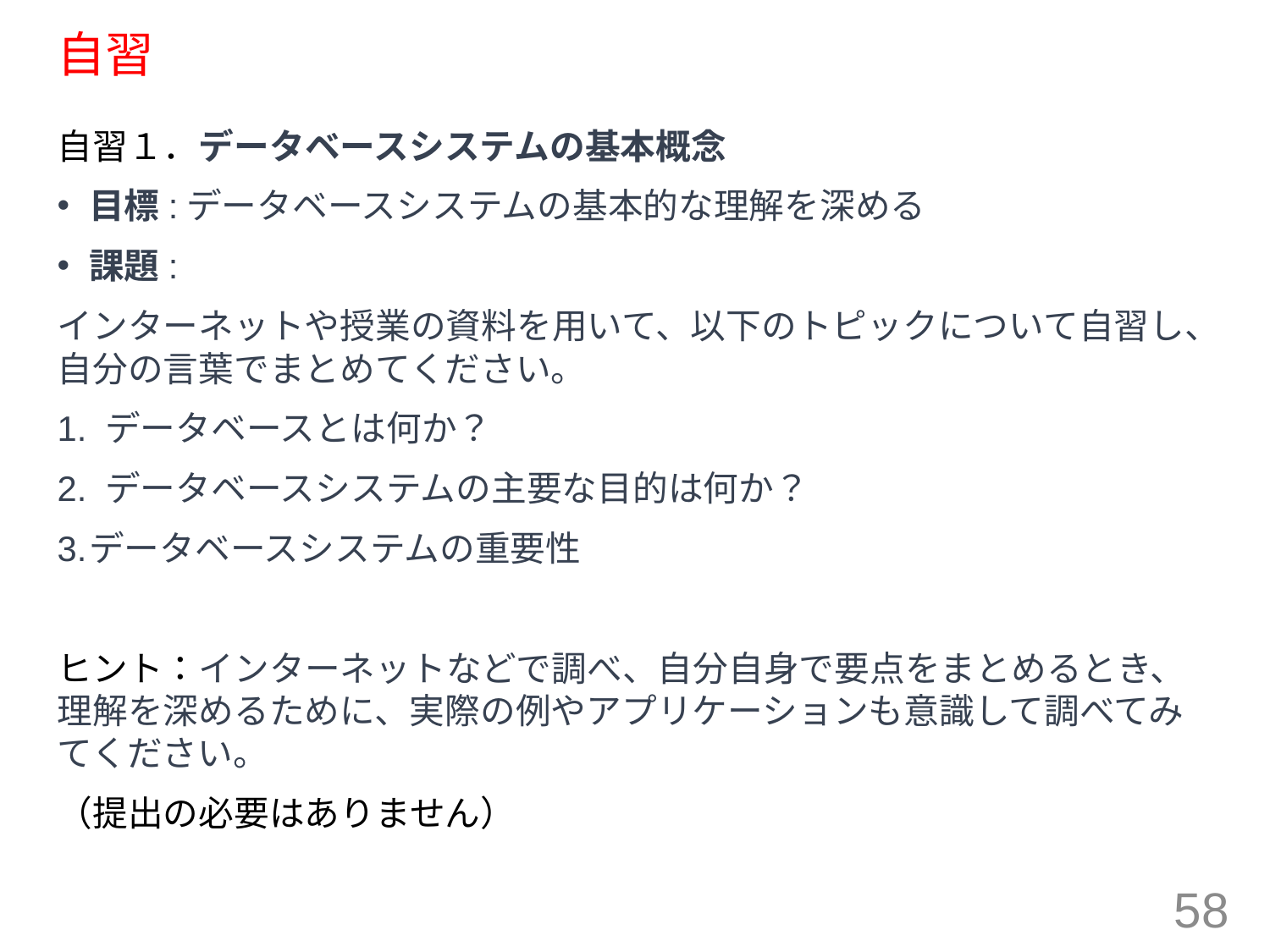

# 自習
自習１．データベースシステムの基本概念
目標:データベースシステムの基本的な理解を深める
課題:
インターネットや授業の資料を用いて、以下のトピックについて自習し、自分の言葉でまとめてください。
データベースとは何か？
データベースシステムの主要な目的は何か？
データベースシステムの重要性

ヒント：インターネットなどで調べ、自分自身で要点をまとめるとき、理解を深めるために、実際の例やアプリケーションも意識して調べてみてください。
（提出の必要はありません）
58